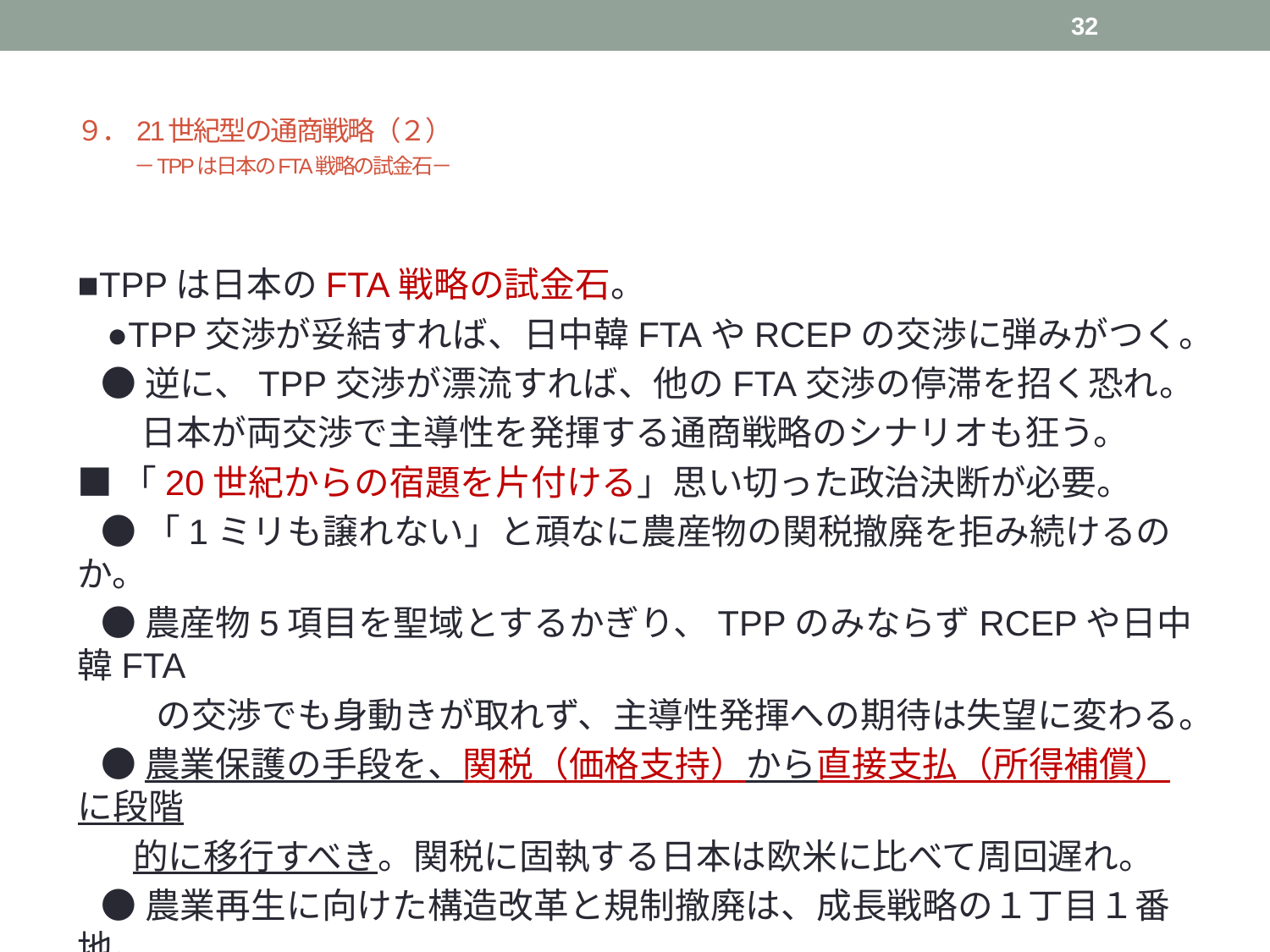

32
# ９． 21世紀型の通商戦略（２） 　　 －TPPは日本のFTA戦略の試金石－
■TPPは日本のFTA戦略の試金石。
   ●TPP交渉が妥結すれば、日中韓FTAやRCEPの交渉に弾みがつく。
   ●逆に、TPP交渉が漂流すれば、他のFTA交渉の停滞を招く恐れ。
       日本が両交渉で主導性を発揮する通商戦略のシナリオも狂う。
■「20世紀からの宿題を片付ける」思い切った政治決断が必要。
   ●「1ミリも譲れない」と頑なに農産物の関税撤廃を拒み続けるのか。
   ●農産物5項目を聖域とするかぎり、TPPのみならずRCEPや日中韓FTA
　　 の交渉でも身動きが取れず、主導性発揮への期待は失望に変わる。
   ●農業保護の手段を、関税（価格支持）から直接支払（所得補償）に段階
      的に移行すべき。関税に固執する日本は欧米に比べて周回遅れ。
   ●農業再生に向けた構造改革と規制撤廃は、成長戦略の１丁目１番地。